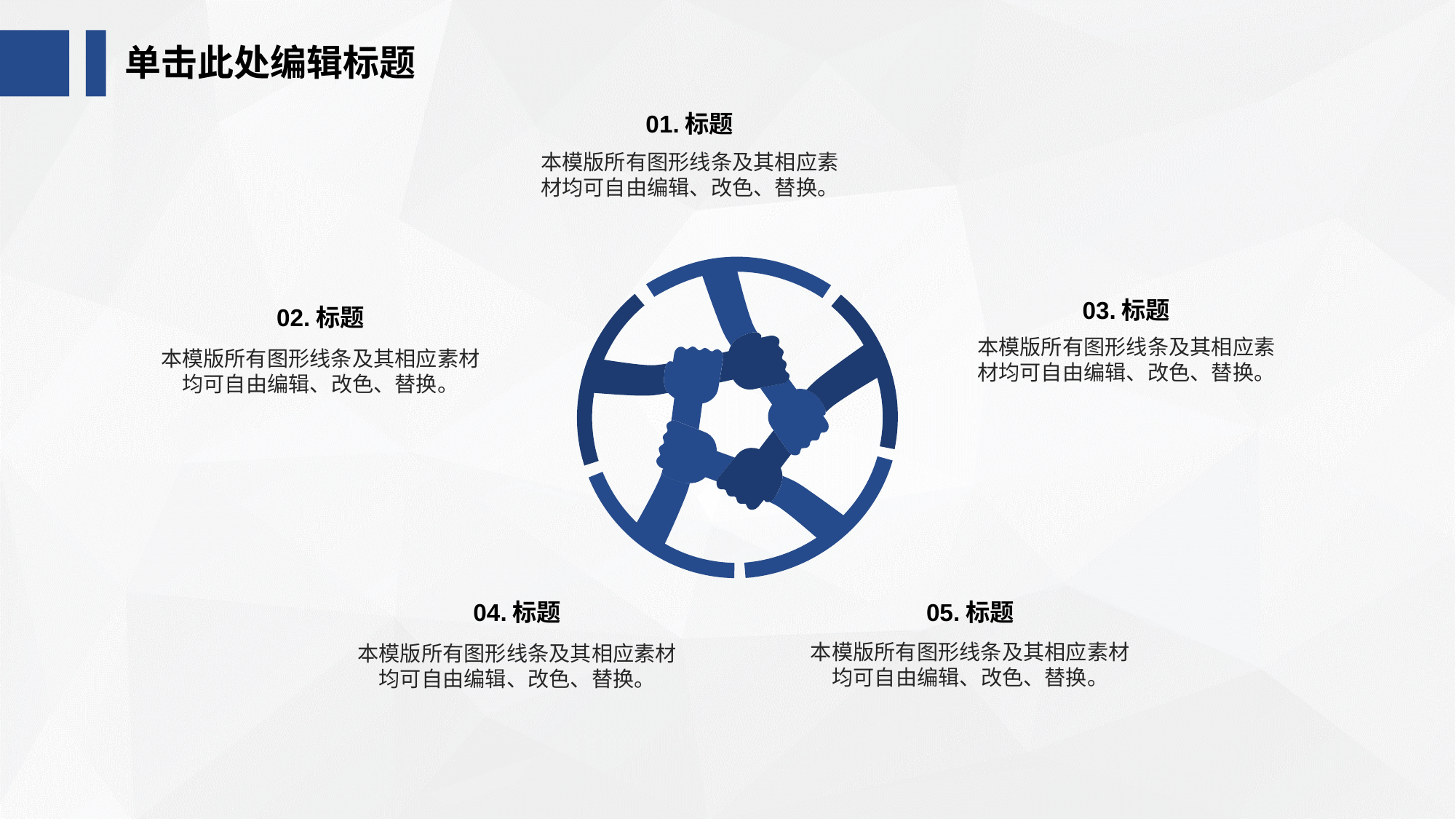

单击此处编辑标题
01.标题
本模版所有图形线条及其相应素材均可自由编辑、改色、替换。

03.标题
02.标题

本模版所有图形线条及其相应素材均可自由编辑、改色、替换。

本模版所有图形线条及其相应素材均可自由编辑、改色、替换。

04.标题
05.标题
本模版所有图形线条及其相应素材均可自由编辑、改色、替换。

本模版所有图形线条及其相应素材均可自由编辑、改色、替换。